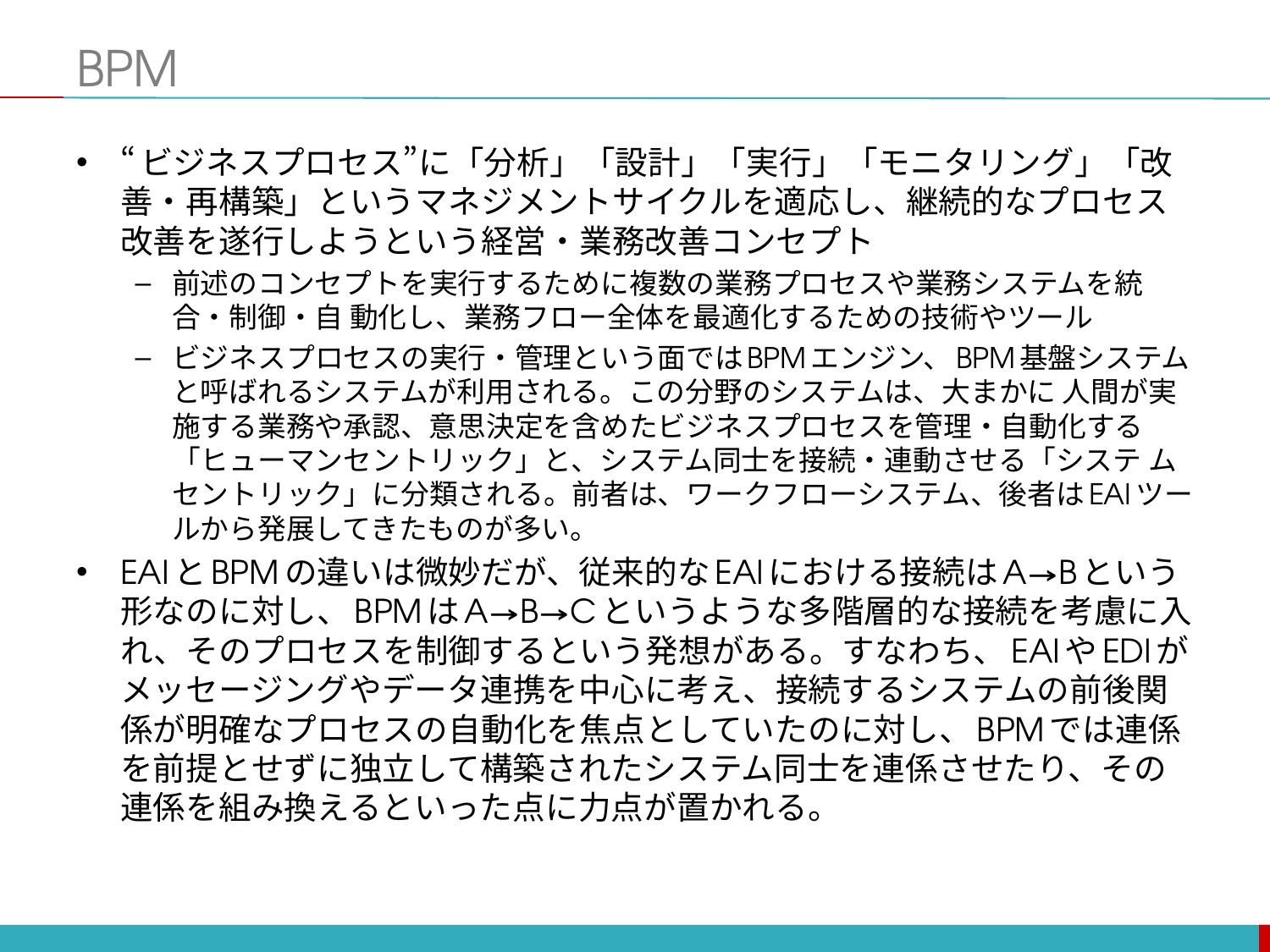

# BPM
“ビジネスプロセス”に「分析」「設計」「実行」「モニタリング」「改善・再構築」というマネジメントサイクルを適応し、継続的なプロセス改善を遂行しようという経営・業務改善コンセプト
前述のコンセプトを実行するために複数の業務プロセスや業務システムを統合・制御・自 動化し、業務フロー全体を最適化するための技術やツール
ビジネスプロセスの実行・管理という面ではBPMエンジン、BPM基盤システムと呼ばれるシステムが利用される。この分野のシステムは、大まかに 人間が実施する業務や承認、意思決定を含めたビジネスプロセスを管理・自動化する「ヒューマンセントリック」と、システム同士を接続・連動させる「システ ムセントリック」に分類される。前者は、ワークフローシステム、後者はEAIツールから発展してきたものが多い。
EAIとBPMの違いは微妙だが、従来的なEAIにおける接続はA→Bという形なのに対し、BPMはA→B→Cというような多階層的な接続を考慮に入れ、そのプロセスを制御するという発想がある。すなわち、EAIやEDIがメッセージングやデータ連携を中心に考え、接続するシステムの前後関係が明確なプロセスの自動化を焦点としていたのに対し、BPMでは連係を前提とせずに独立して構築されたシステム同士を連係させたり、その連係を組み換えるといった点に力点が置かれる。